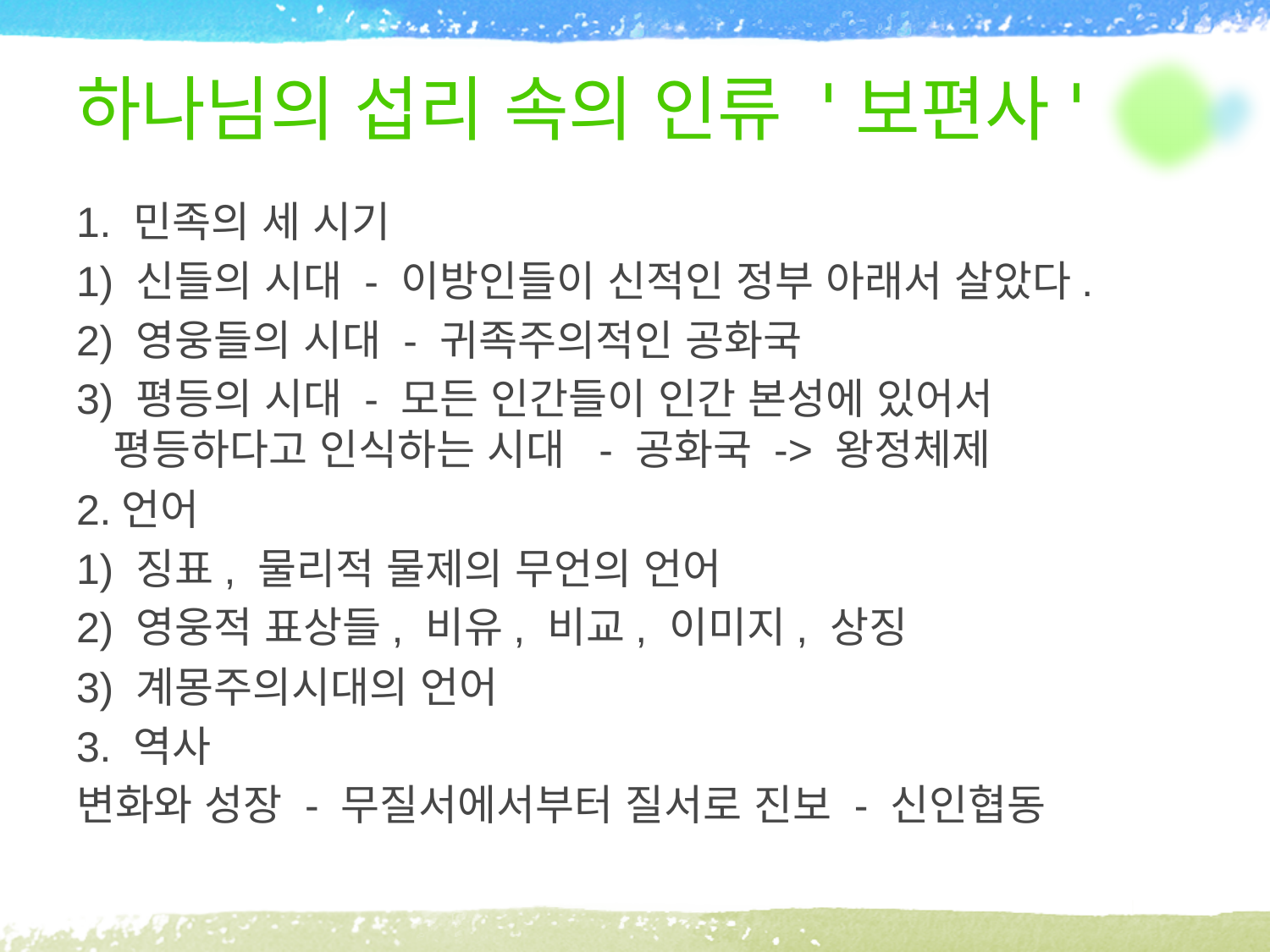

# 하나님의 섭리 속의 인류 '보편사'
1. 민족의 세 시기
1) 신들의 시대 - 이방인들이 신적인 정부 아래서 살았다.
2) 영웅들의 시대 - 귀족주의적인 공화국
3) 평등의 시대 - 모든 인간들이 인간 본성에 있어서 평등하다고 인식하는 시대  - 공화국 -> 왕정체제
2.언어
1) 징표, 물리적 물제의 무언의 언어
2) 영웅적 표상들, 비유, 비교, 이미지, 상징
3) 계몽주의시대의 언어
3. 역사
변화와 성장 - 무질서에서부터 질서로 진보 - 신인협동